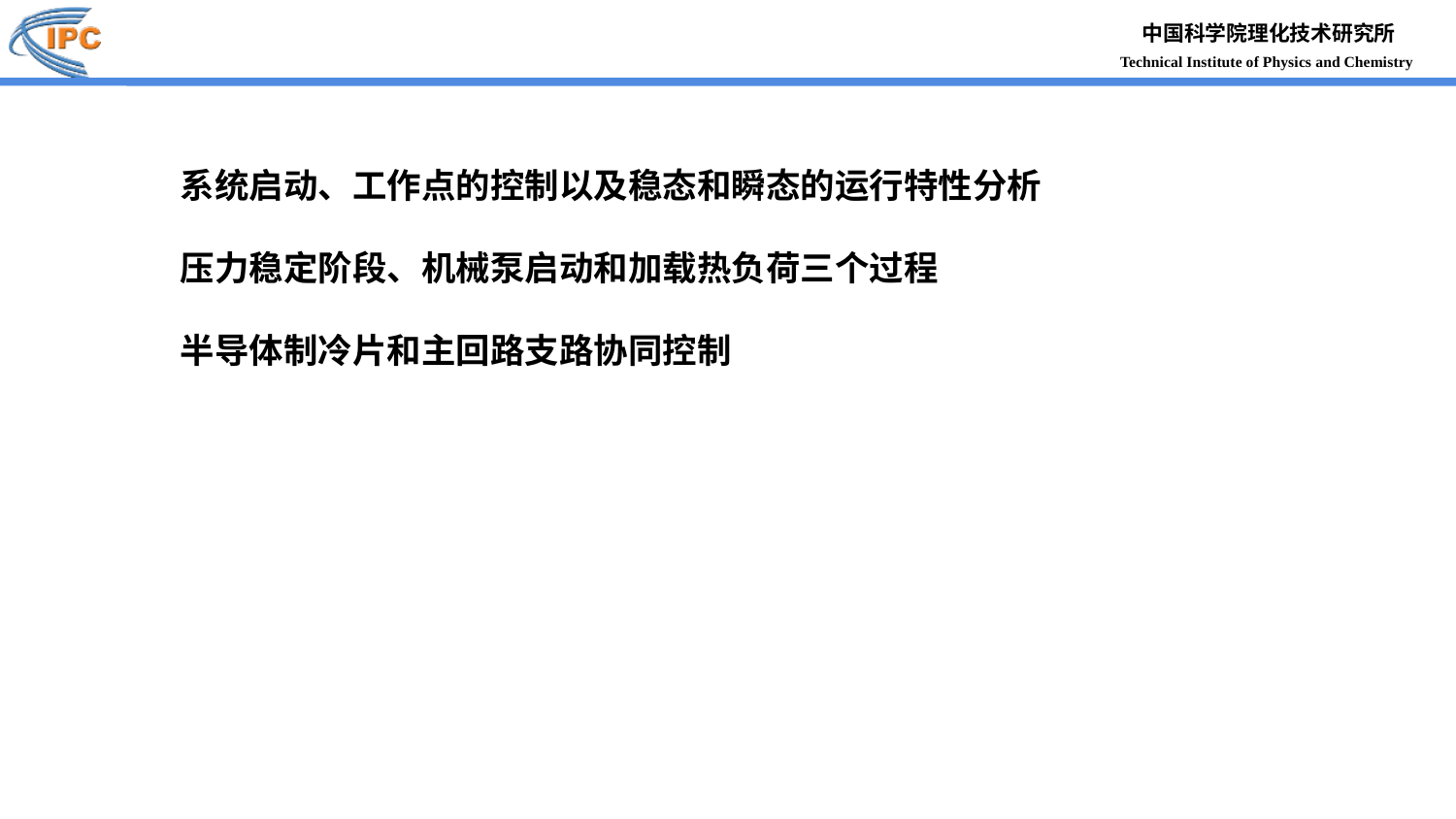

系统启动、工作点的控制以及稳态和瞬态的运行特性分析

压力稳定阶段、机械泵启动和加载热负荷三个过程

半导体制冷片和主回路支路协同控制